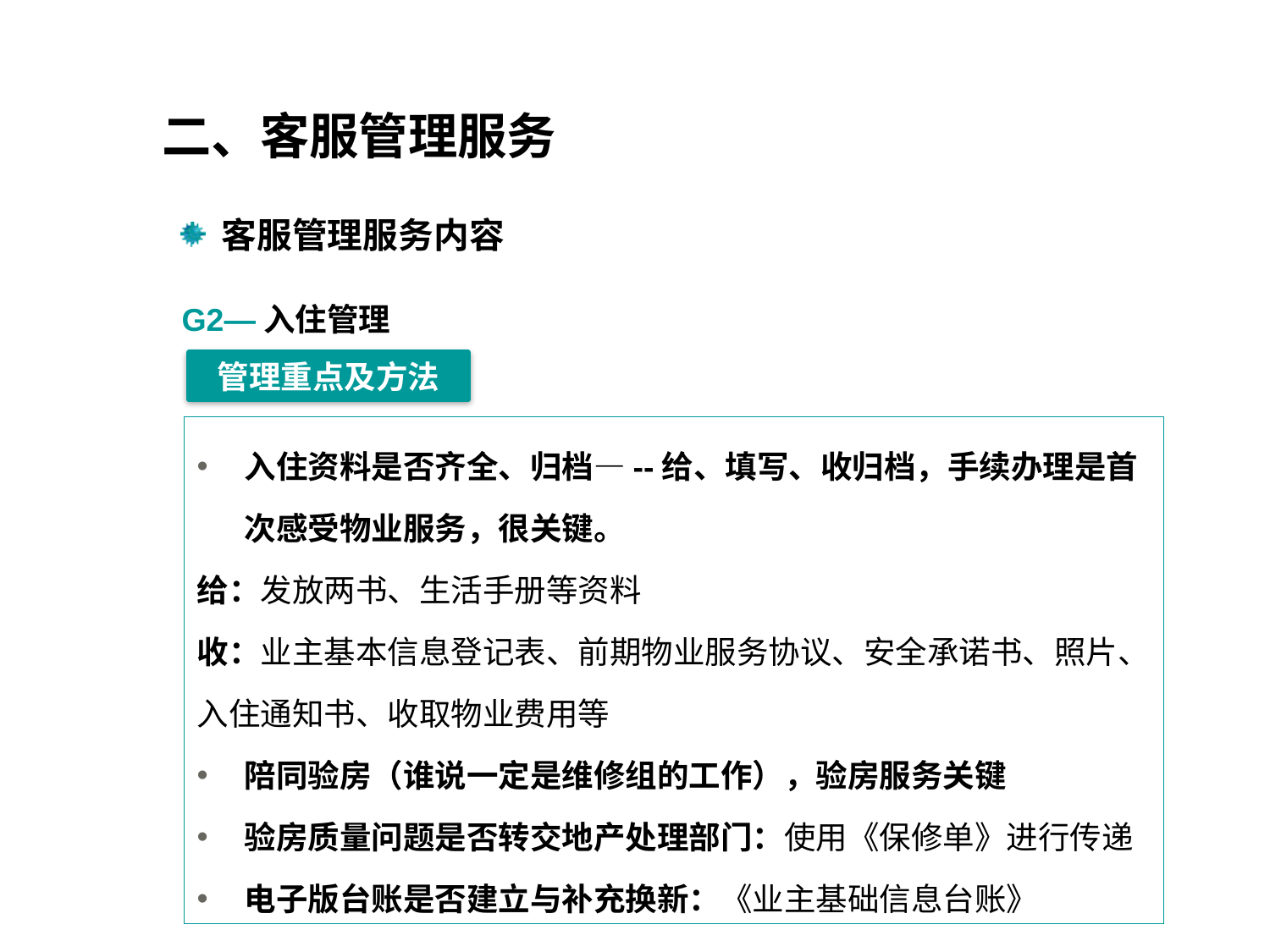

二、客服管理服务
 客服管理服务内容
G2—入住管理
管理重点及方法
入住资料是否齐全、归档—--给、填写、收归档，手续办理是首次感受物业服务，很关键。
给：发放两书、生活手册等资料
收：业主基本信息登记表、前期物业服务协议、安全承诺书、照片、入住通知书、收取物业费用等
陪同验房（谁说一定是维修组的工作），验房服务关键
验房质量问题是否转交地产处理部门：使用《保修单》进行传递
电子版台账是否建立与补充换新：《业主基础信息台账》